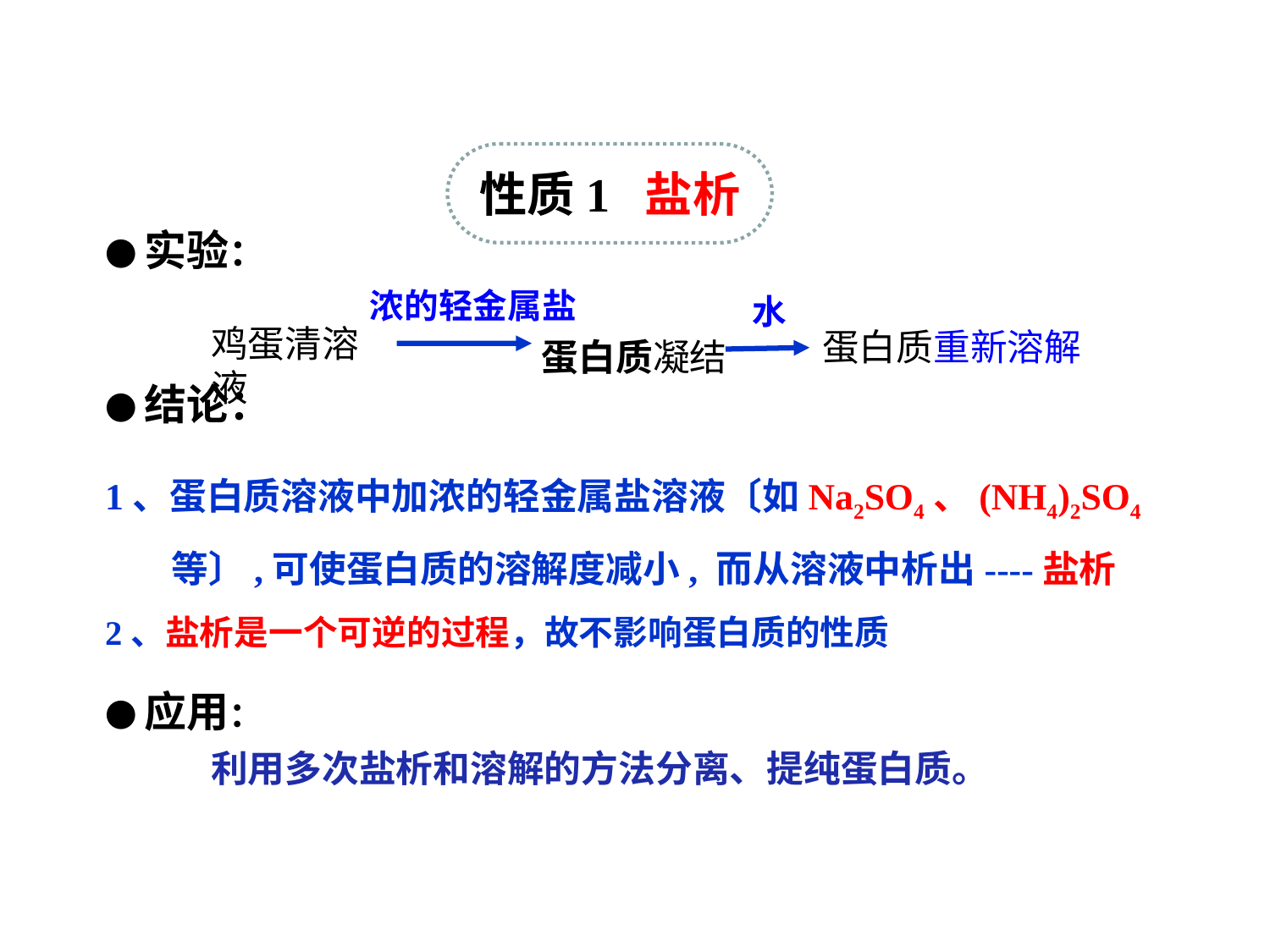

性质1  盐析
●实验：
浓的轻金属盐
水
鸡蛋清溶液
蛋白质重新溶解
蛋白质凝结

●结论：
1、蛋白质溶液中加浓的轻金属盐溶液〔如Na2SO4、(NH4)2SO4等〕,可使蛋白质的溶解度减小, 而从溶液中析出----盐析
2、盐析是一个可逆的过程，故不影响蛋白质的性质
●应用：
利用多次盐析和溶解的方法分离、提纯蛋白质。